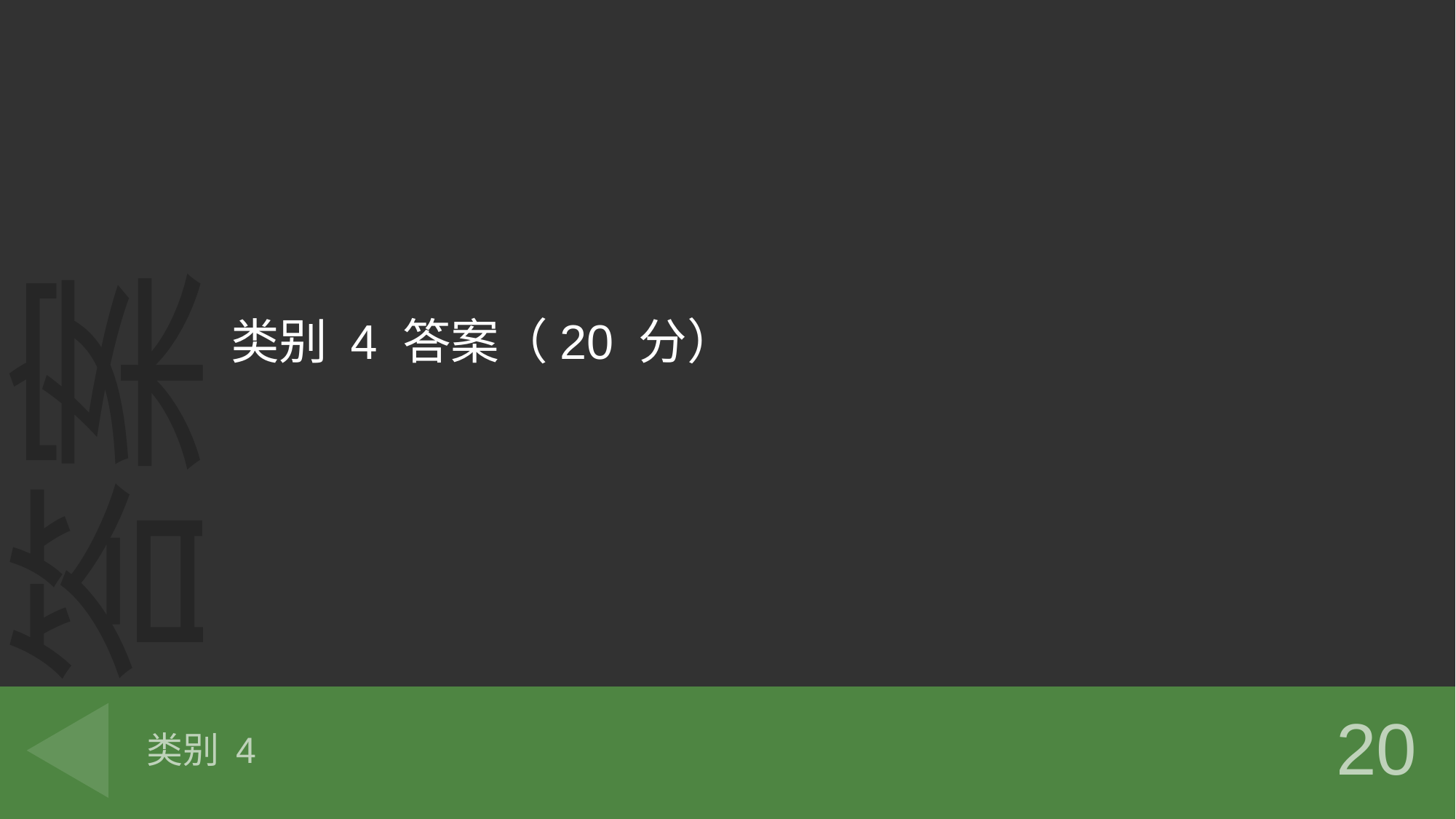

类别 4 答案（20 分）
# 类别 4
20